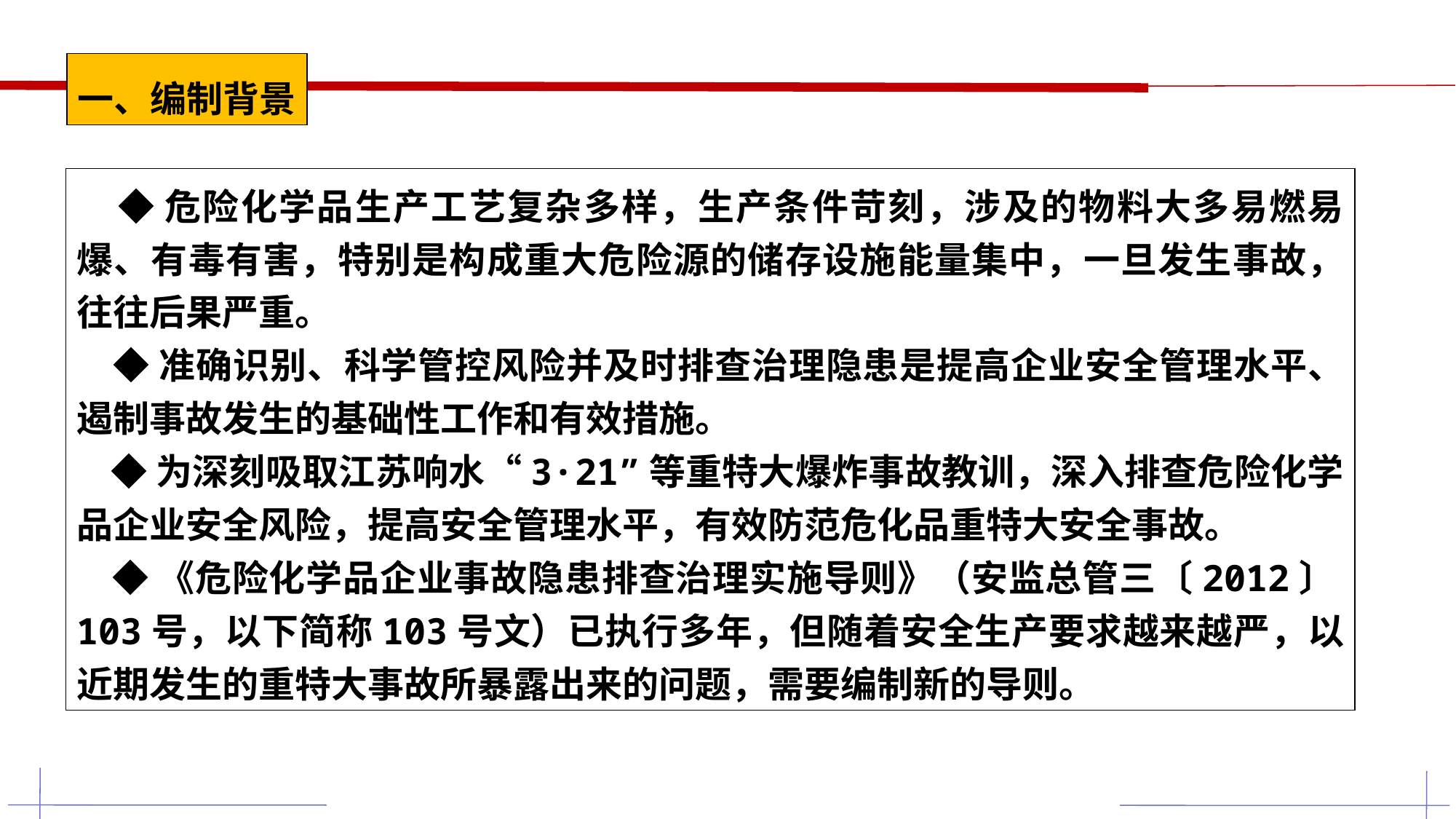

一、编制背景
    ◆危险化学品生产工艺复杂多样，生产条件苛刻，涉及的物料大多易燃易爆、有毒有害，特别是构成重大危险源的储存设施能量集中，一旦发生事故，往往后果严重。
    ◆准确识别、科学管控风险并及时排查治理隐患是提高企业安全管理水平、遏制事故发生的基础性工作和有效措施。
    ◆为深刻吸取江苏响水“3·21”等重特大爆炸事故教训，深入排查危险化学品企业安全风险，提高安全管理水平，有效防范危化品重特大安全事故。
    ◆《危险化学品企业事故隐患排查治理实施导则》（安监总管三〔2012〕103号，以下简称103号文）已执行多年，但随着安全生产要求越来越严，以近期发生的重特大事故所暴露出来的问题，需要编制新的导则。
5